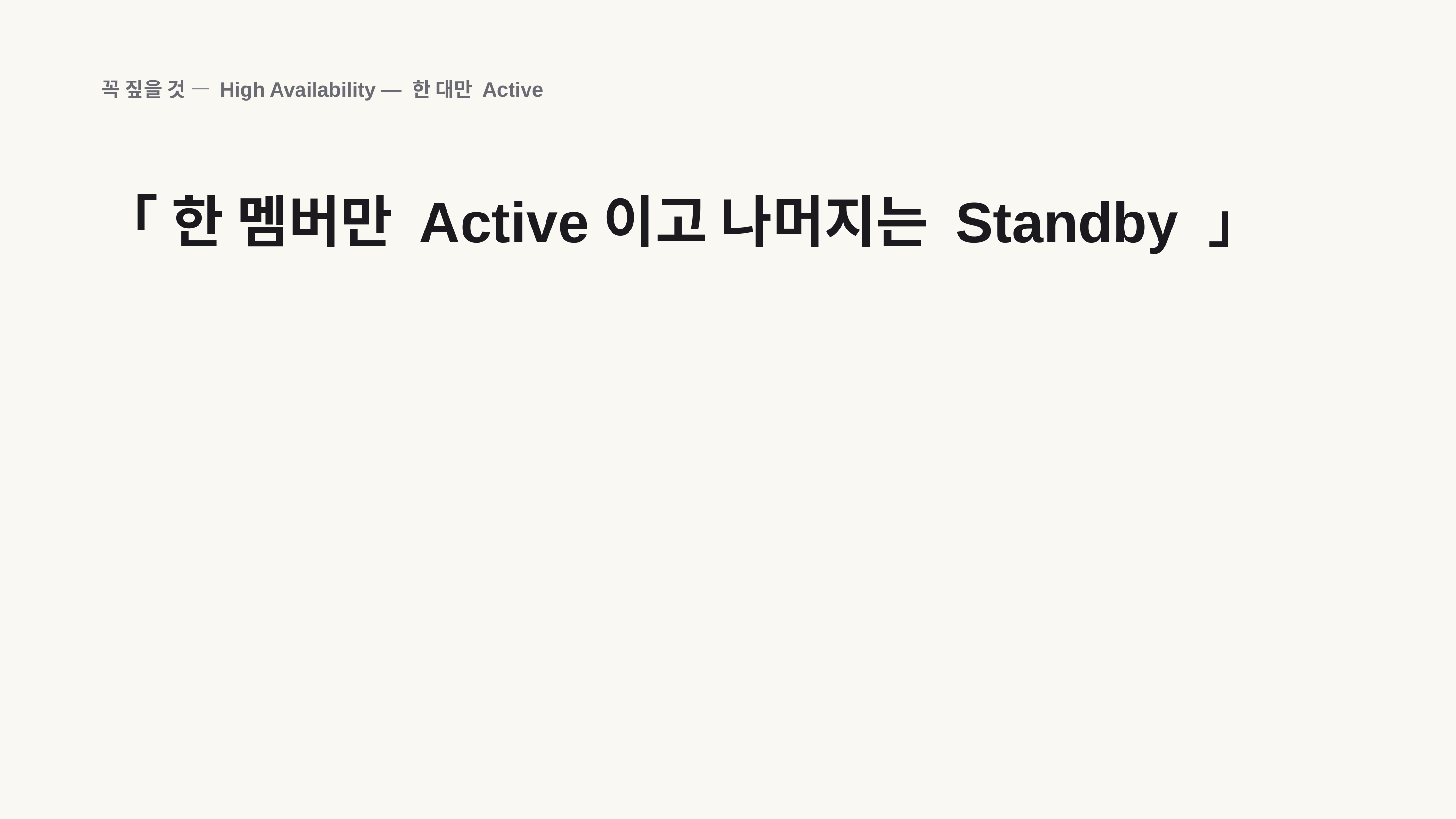

꼭 짚을 것 — High Availability — 한 대만 Active
「 한 멤버만 Active이고 나머지는 Standby 」